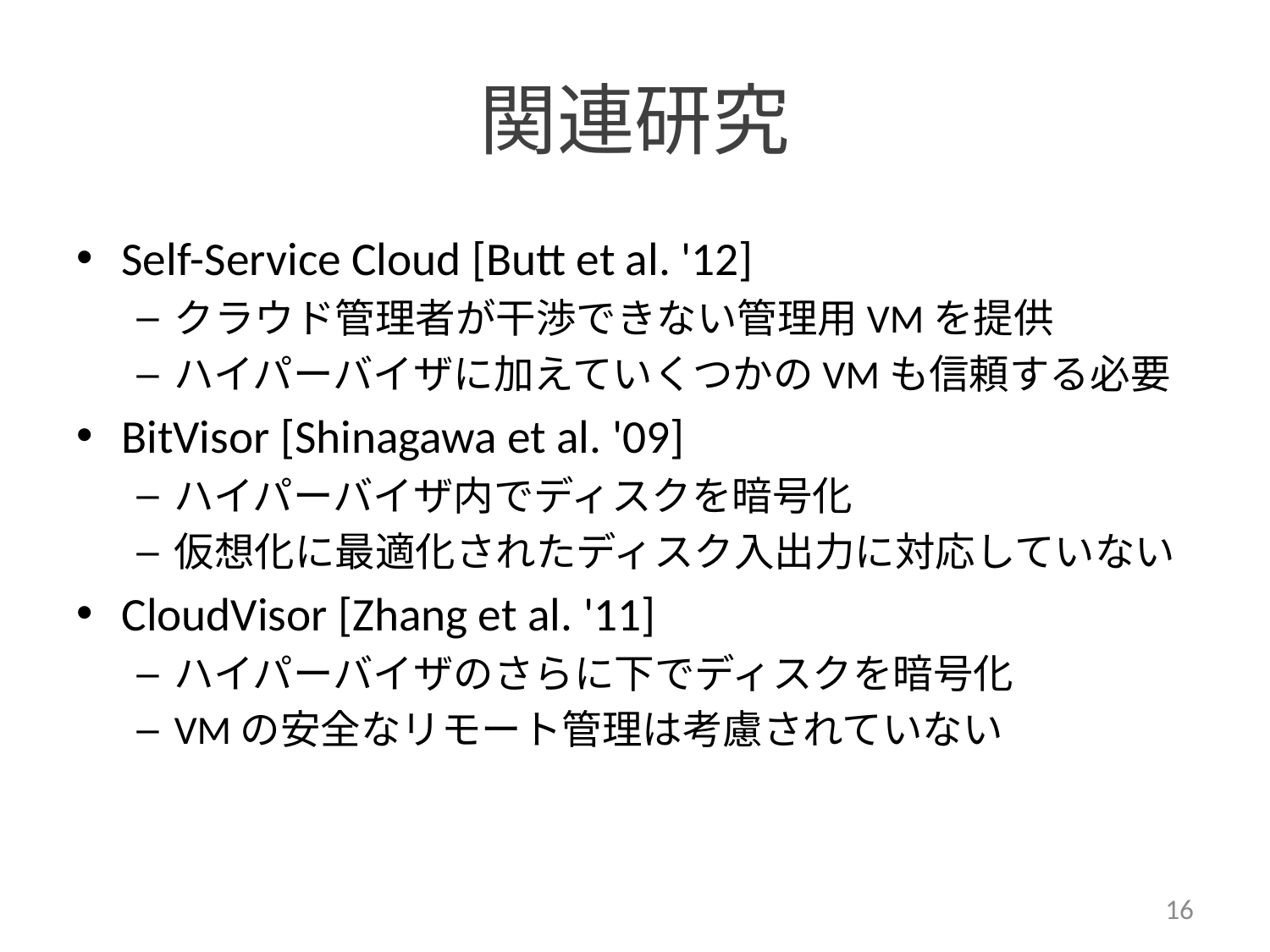

# 関連研究
Self-Service Cloud [Butt et al. '12]
クラウド管理者が干渉できない管理用VMを提供
ハイパーバイザに加えていくつかのVMも信頼する必要
BitVisor [Shinagawa et al. '09]
ハイパーバイザ内でディスクを暗号化
仮想化に最適化されたディスク入出力に対応していない
CloudVisor [Zhang et al. '11]
ハイパーバイザのさらに下でディスクを暗号化
VMの安全なリモート管理は考慮されていない
16